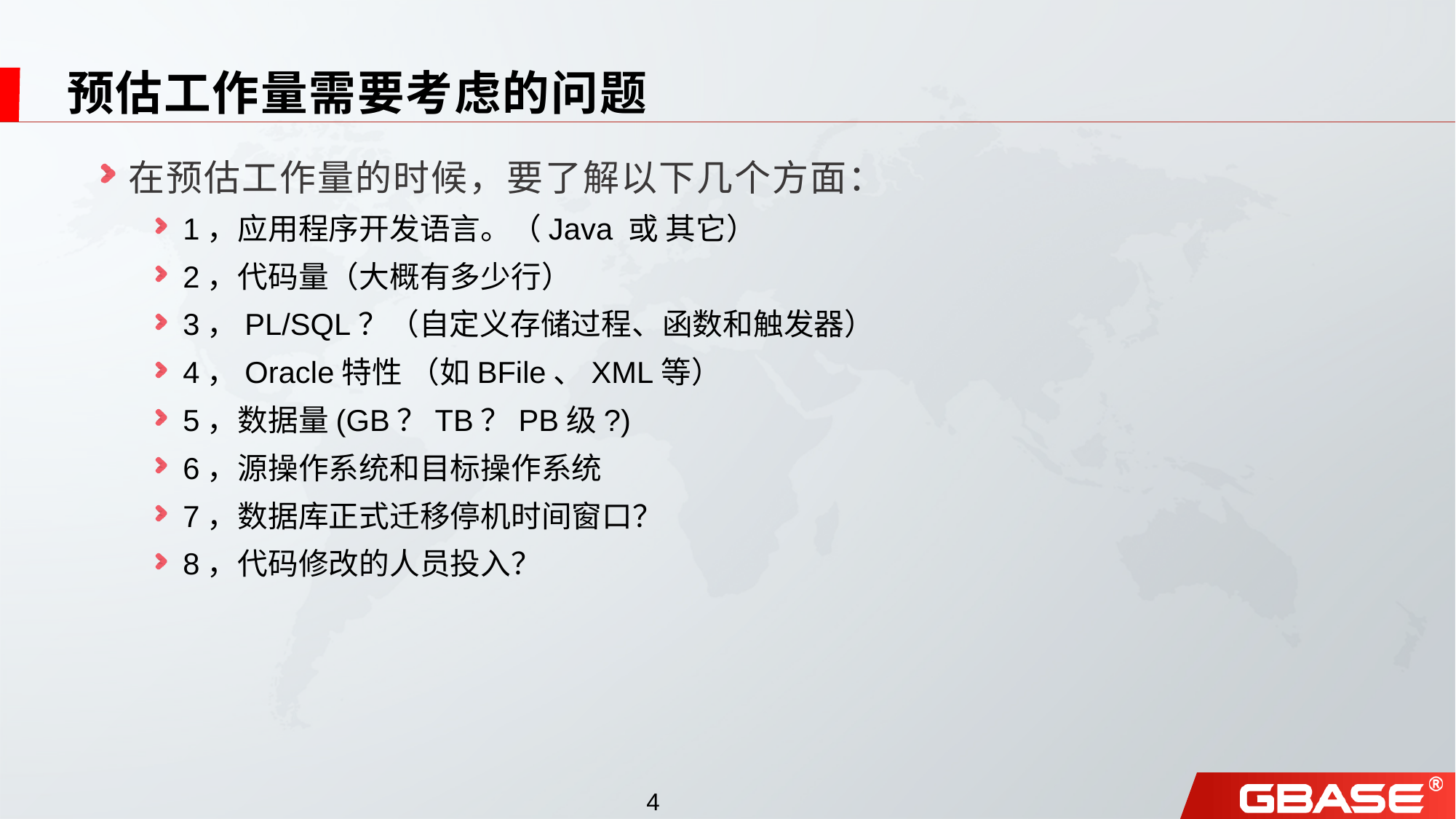

# 预估工作量需要考虑的问题
在预估工作量的时候，要了解以下几个方面：
1，应用程序开发语言。（Java 或 其它）
2，代码量（大概有多少行）
3，PL/SQL？（自定义存储过程、函数和触发器）
4，Oracle特性 （如BFile、XML等）
5，数据量(GB？TB？PB级?)
6，源操作系统和目标操作系统
7，数据库正式迁移停机时间窗口？
8，代码修改的人员投入？